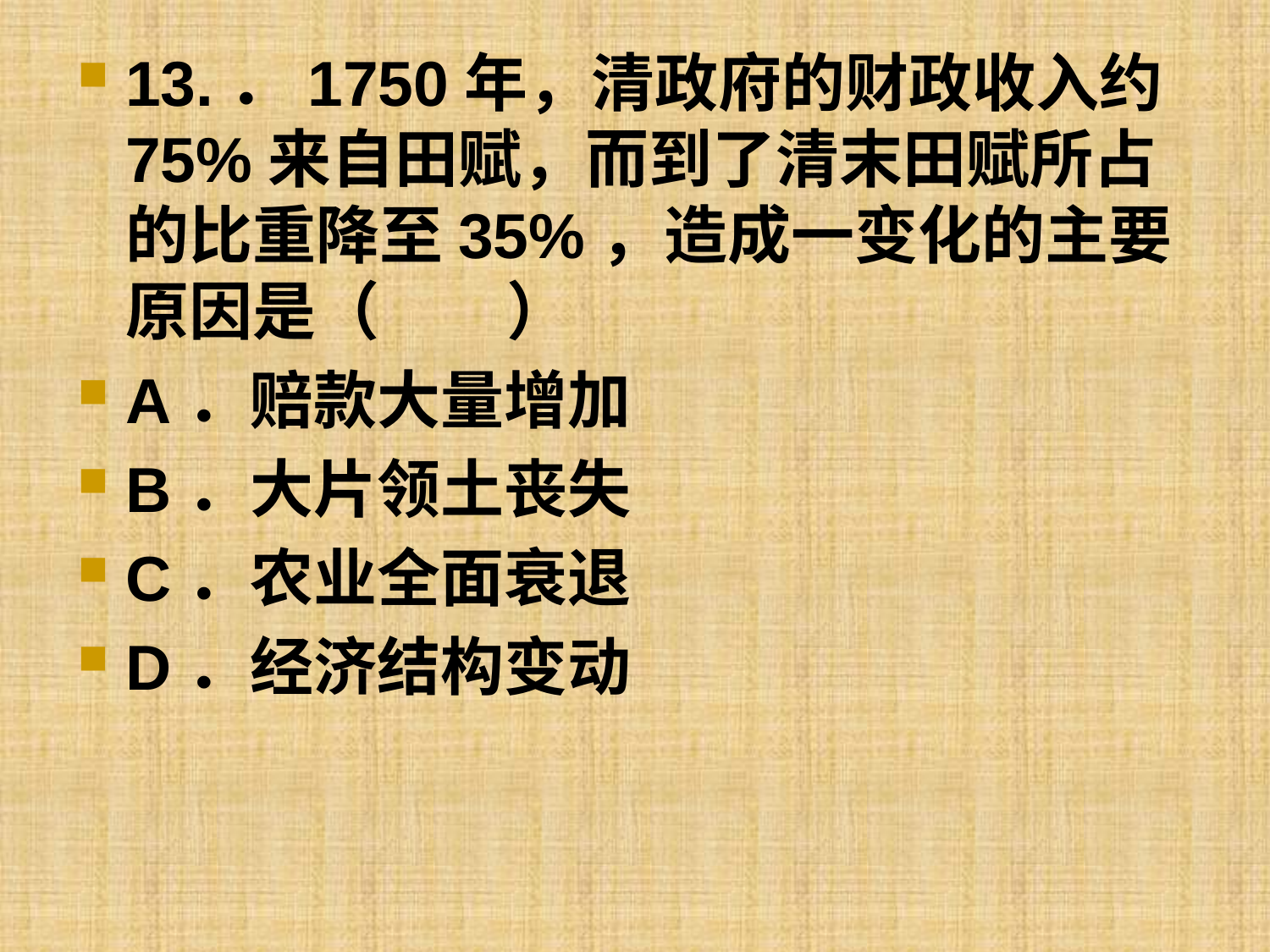

13.．1750年，清政府的财政收入约75%来自田赋，而到了清末田赋所占的比重降至35%，造成一变化的主要原因是（　　）
A．赔款大量增加
B．大片领土丧失
C．农业全面衰退
D．经济结构变动
#